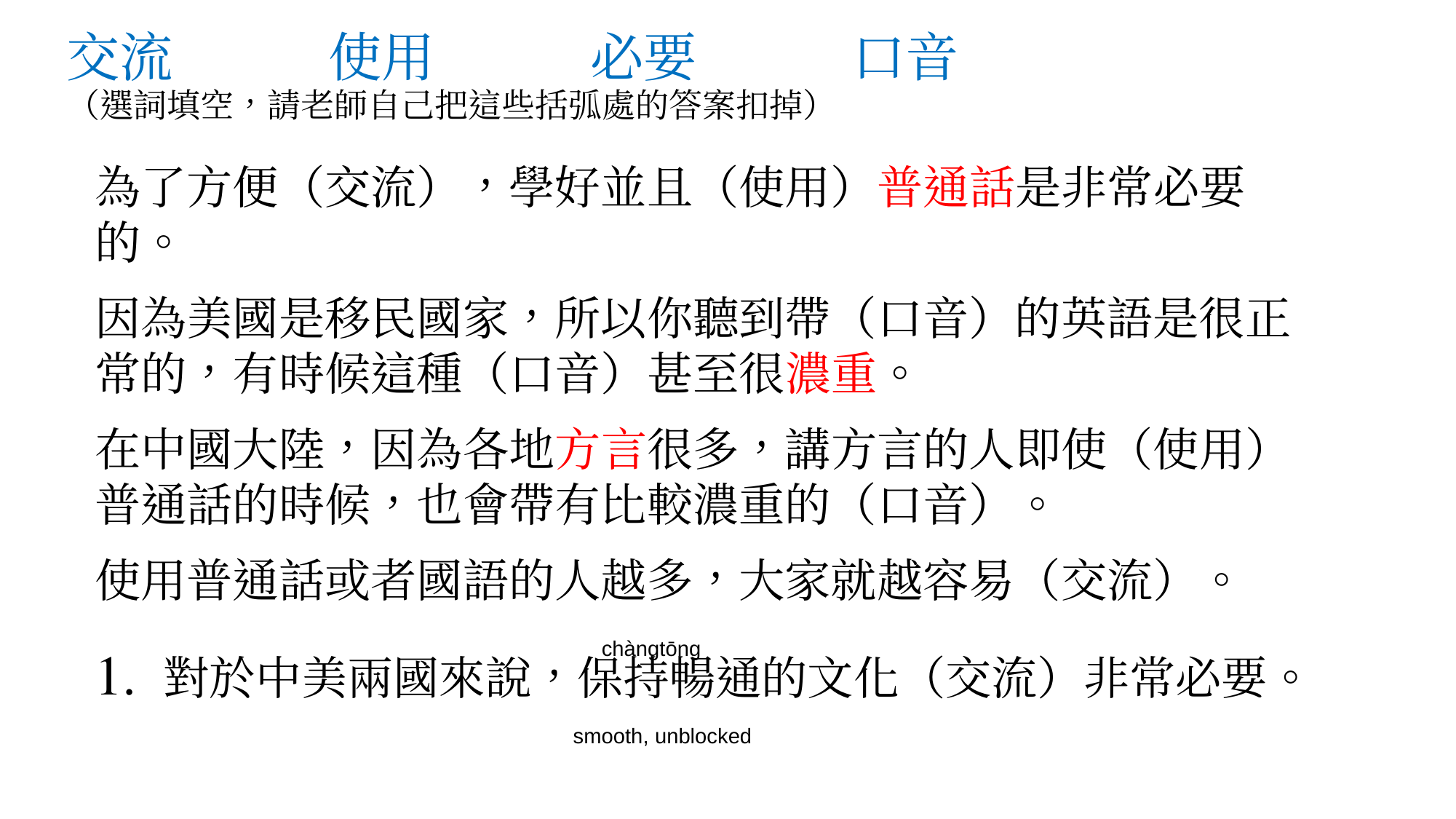

# 交流		使用		必要		口音
（選詞填空，請老師自己把這些括弧處的答案扣掉）
為了方便（交流），學好並且（使用）普通話是非常必要的。
因為美國是移民國家，所以你聽到帶（口音）的英語是很正常的，有時候這種（口音）甚至很濃重。
在中國大陸，因為各地方言很多，講方言的人即使（使用）普通話的時候，也會帶有比較濃重的（口音）。
使用普通話或者國語的人越多，大家就越容易（交流）。
對於中美兩國來說，保持暢通的文化（交流）非常必要。
chàngtōng
smooth, unblocked